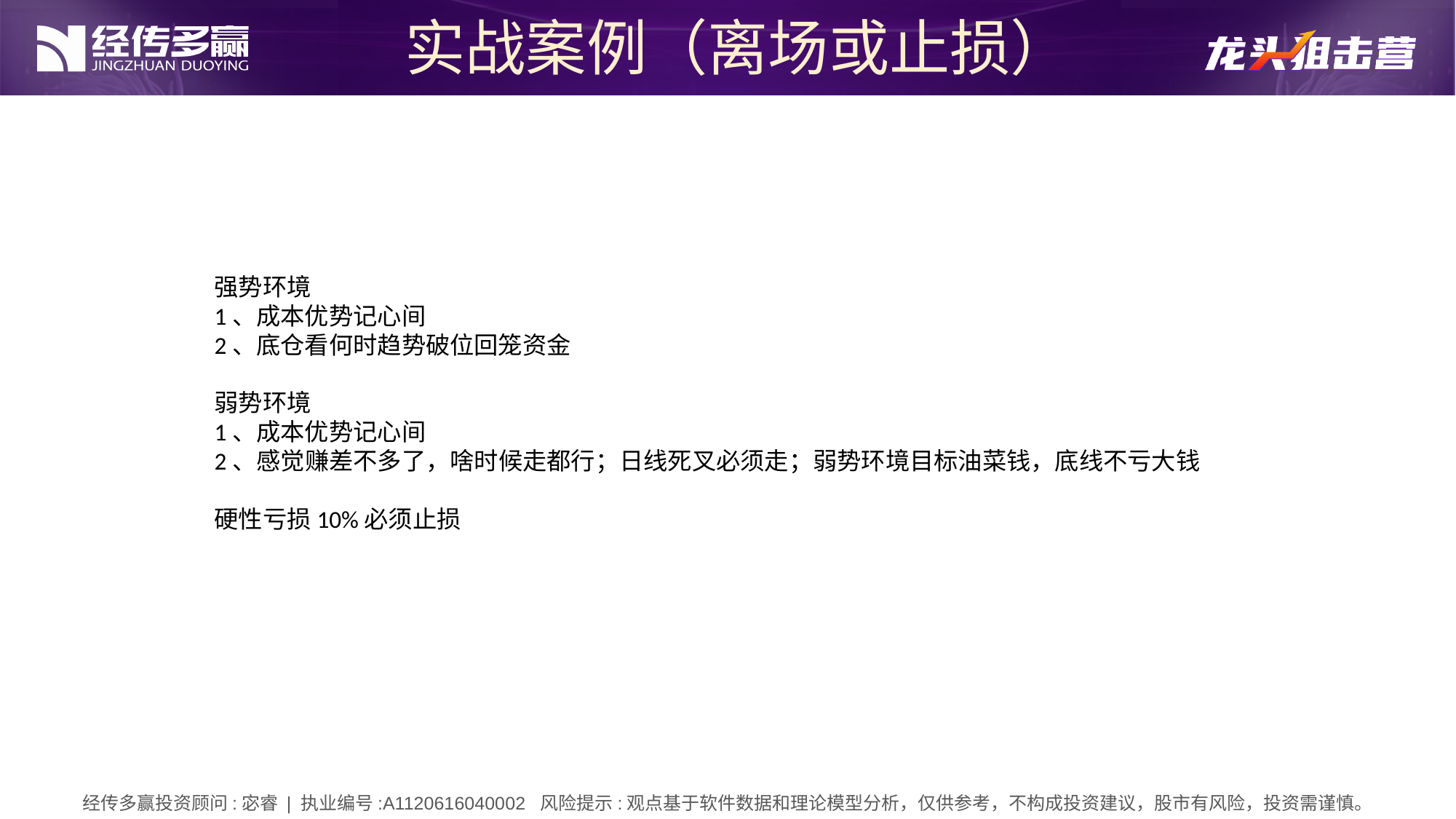

实战案例（离场或止损）
强势环境
1、成本优势记心间
2、底仓看何时趋势破位回笼资金

弱势环境
1、成本优势记心间
2、感觉赚差不多了，啥时候走都行；日线死叉必须走；弱势环境目标油菜钱，底线不亏大钱

硬性亏损10%必须止损